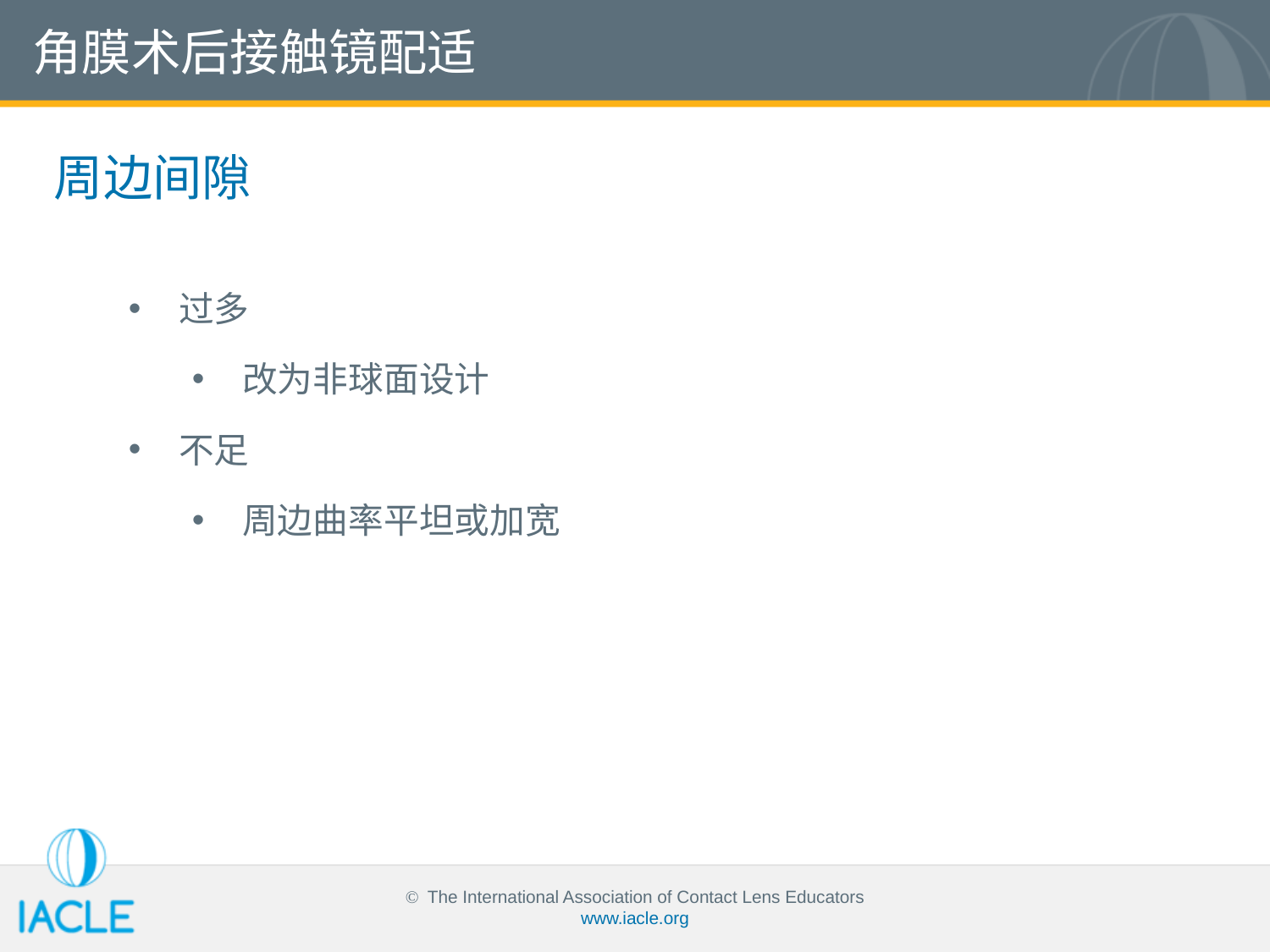

角膜术后接触镜配适
周边间隙
过多
改为非球面设计
不足
周边曲率平坦或加宽